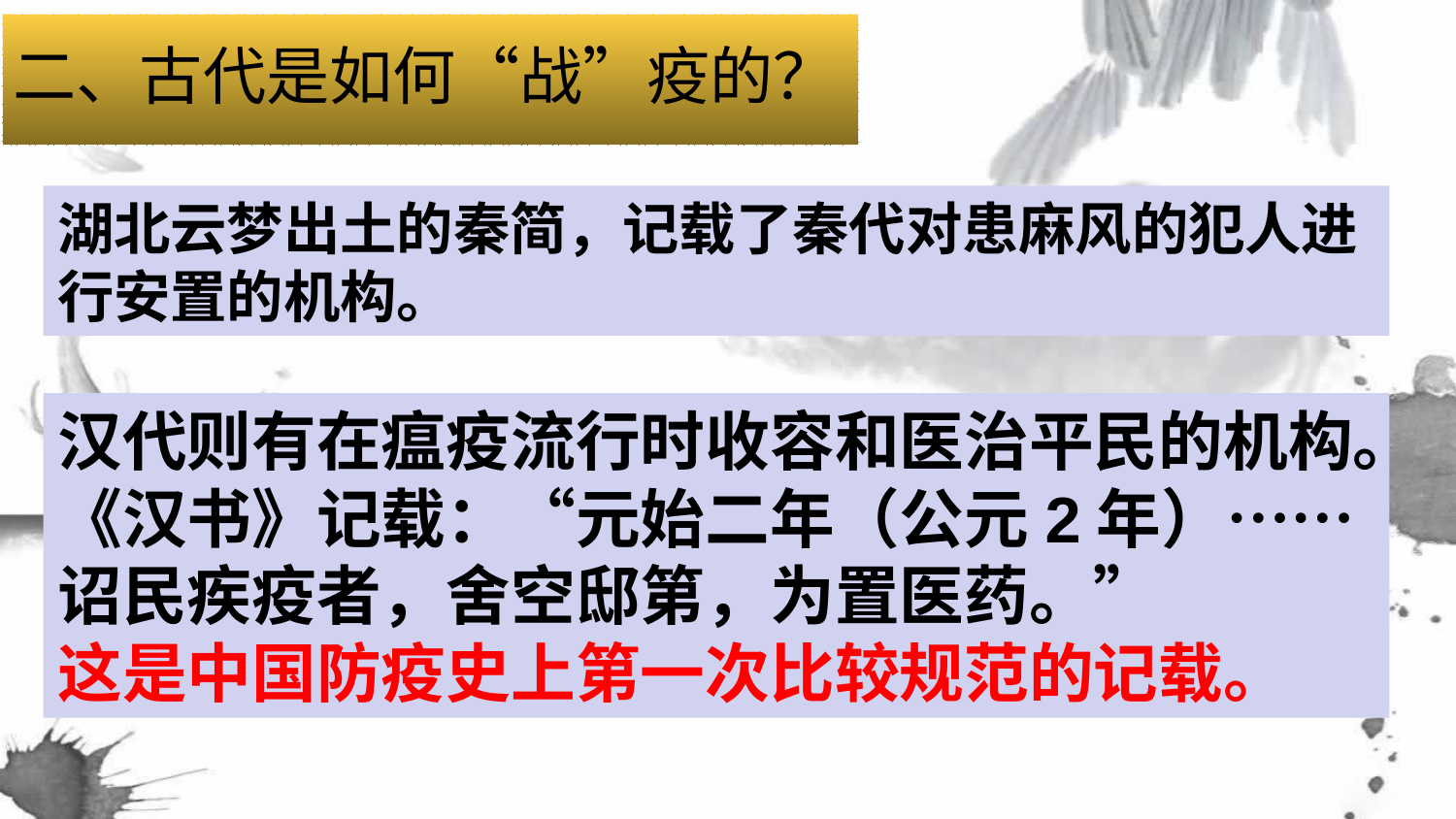

二、古代是如何“战”疫的？
湖北云梦出土的秦简，记载了秦代对患麻风的犯人进行安置的机构。
汉代则有在瘟疫流行时收容和医治平民的机构。《汉书》记载：“元始二年（公元2年）……诏民疾疫者，舍空邸第，为置医药。”
这是中国防疫史上第一次比较规范的记载。